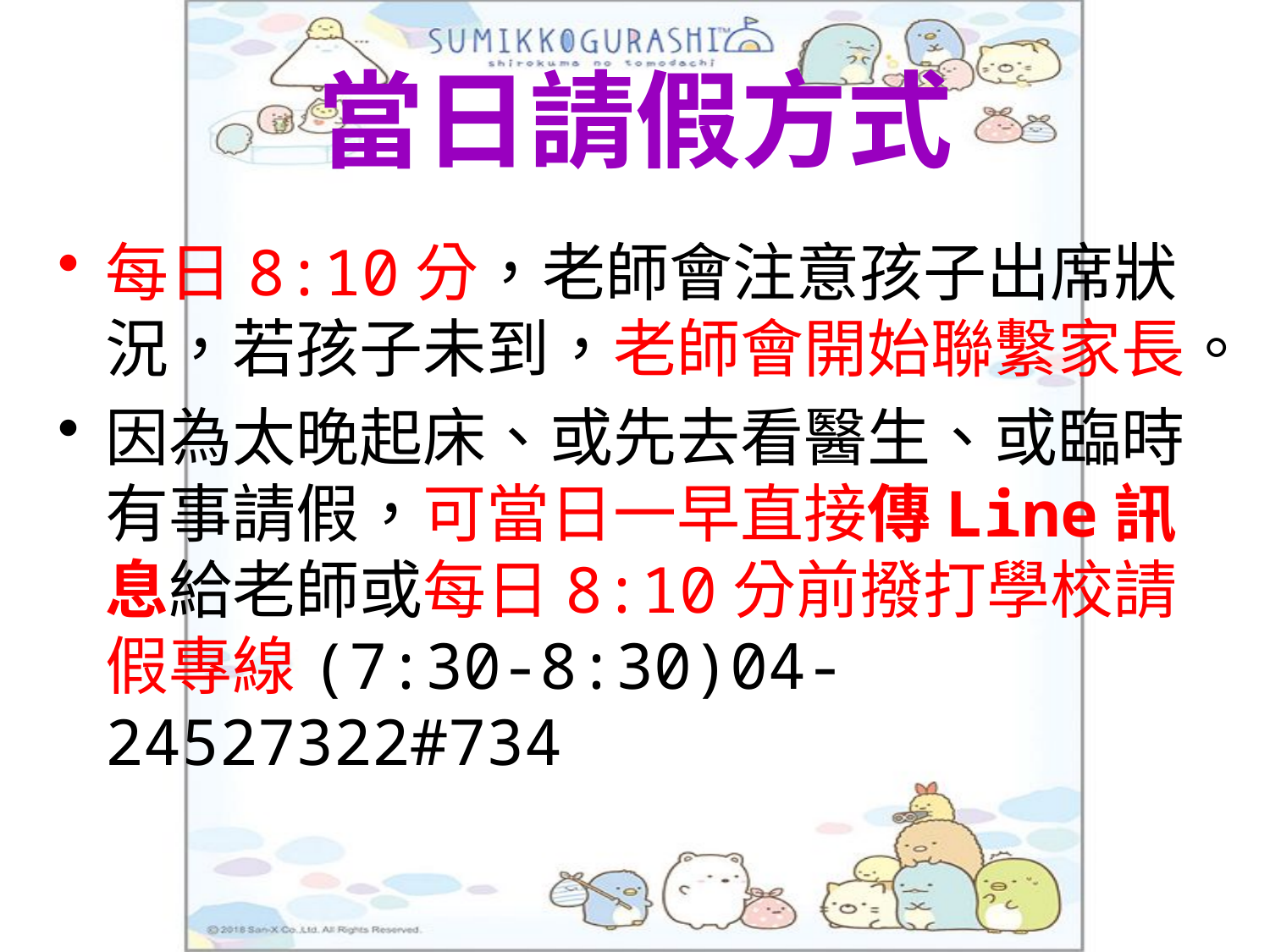

# 當日請假方式
每日8:10分，老師會注意孩子出席狀況，若孩子未到，老師會開始聯繫家長。
因為太晚起床、或先去看醫生、或臨時有事請假，可當日一早直接傳Line訊息給老師或每日8:10分前撥打學校請假專線(7:30-8:30)04-24527322#734